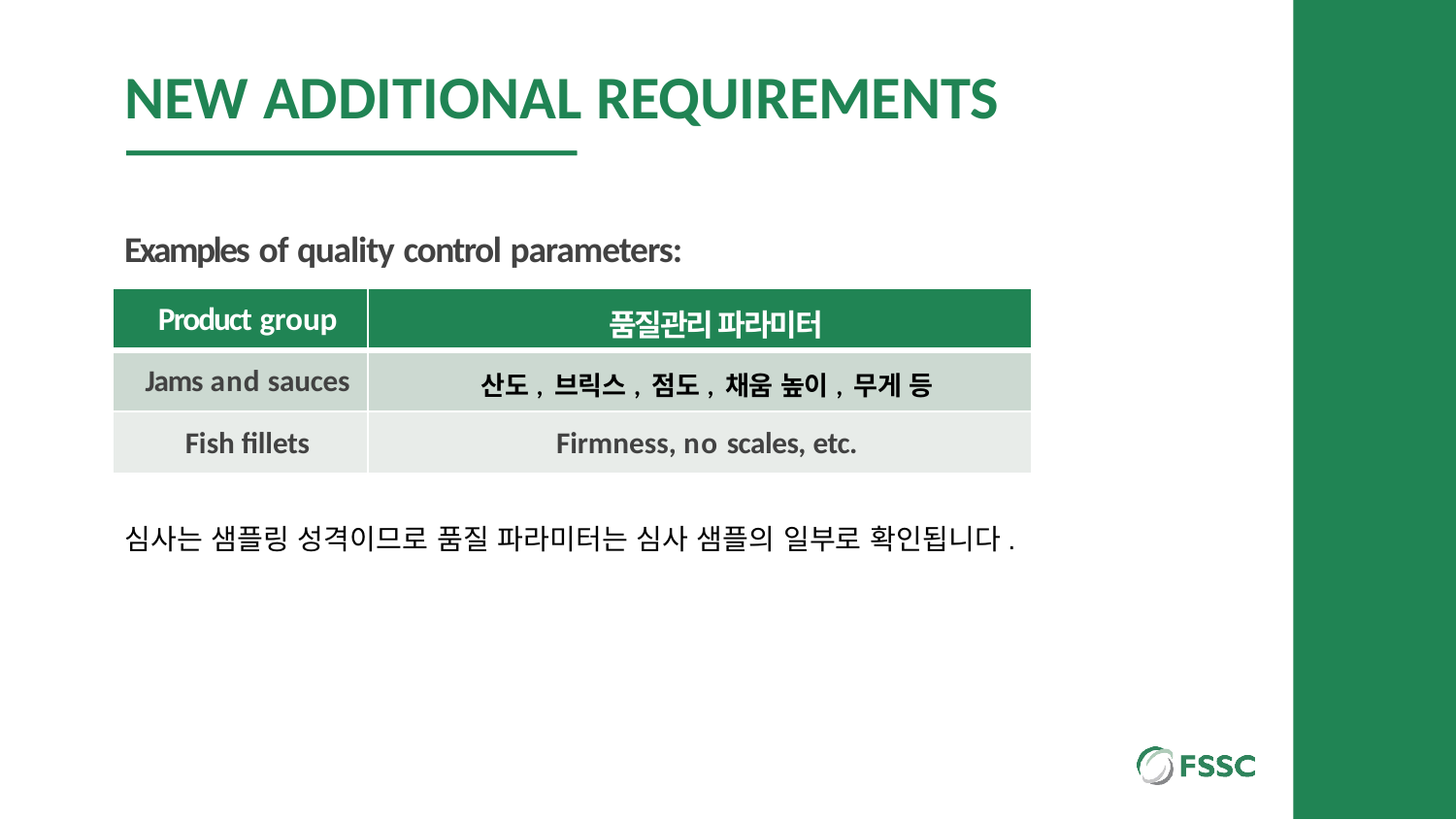

# NEW ADDITIONAL REQUIREMENTS
Examples of quality control parameters:
| Product group | 품질관리 파라미터 |
| --- | --- |
| Jams and sauces | 산도, 브릭스, 점도, 채움 높이, 무게 등 |
| Fish fillets | Firmness, no scales, etc. |
심사는 샘플링 성격이므로 품질 파라미터는 심사 샘플의 일부로 확인됩니다.